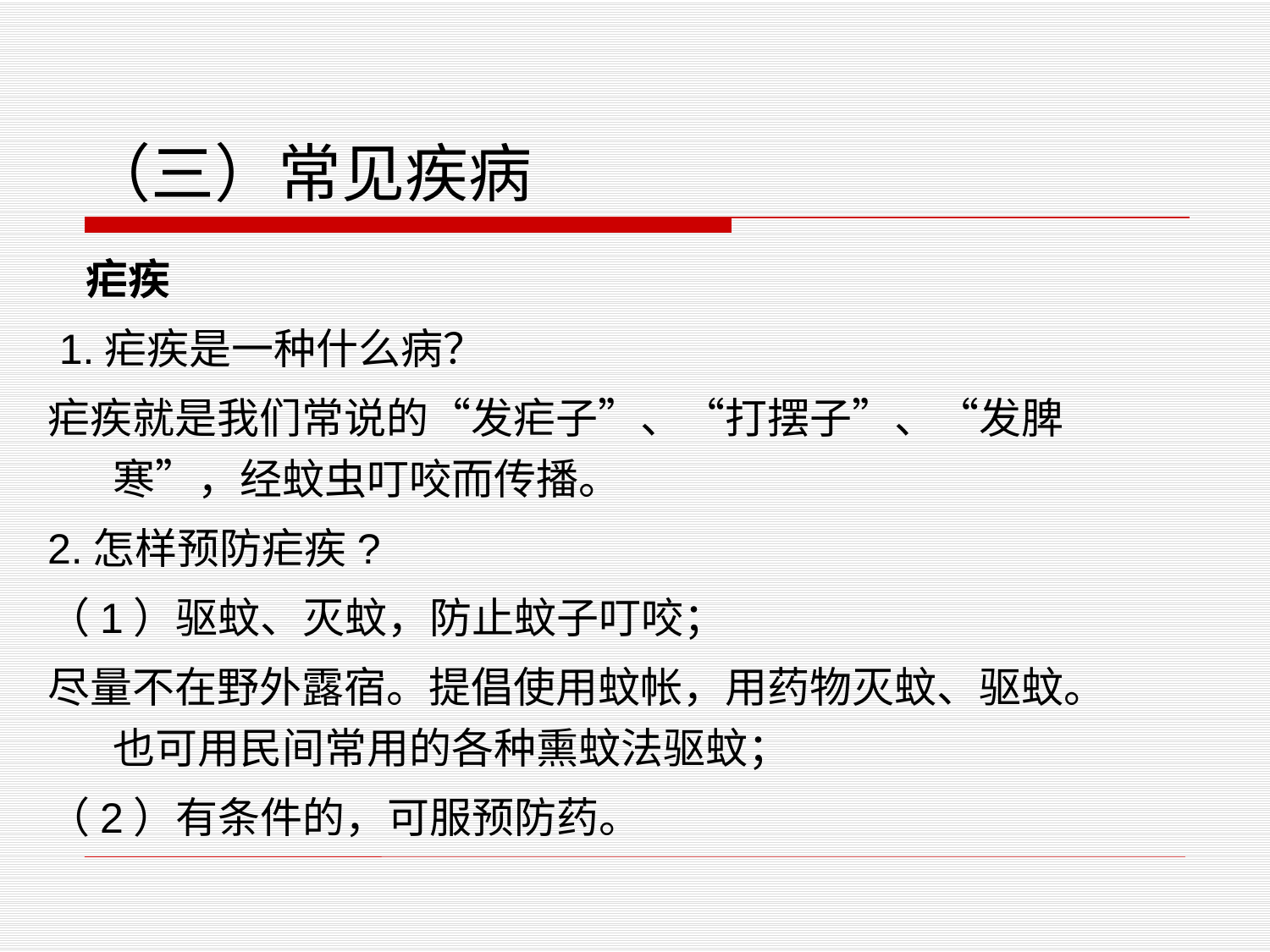

# （三）常见疾病
   疟疾
 1.疟疾是一种什么病？
疟疾就是我们常说的“发疟子”、“打摆子”、“发脾寒”，经蚊虫叮咬而传播。
2.怎样预防疟疾?
（1）驱蚊、灭蚊，防止蚊子叮咬；
尽量不在野外露宿。提倡使用蚊帐，用药物灭蚊、驱蚊。也可用民间常用的各种熏蚊法驱蚊；
（2）有条件的，可服预防药。